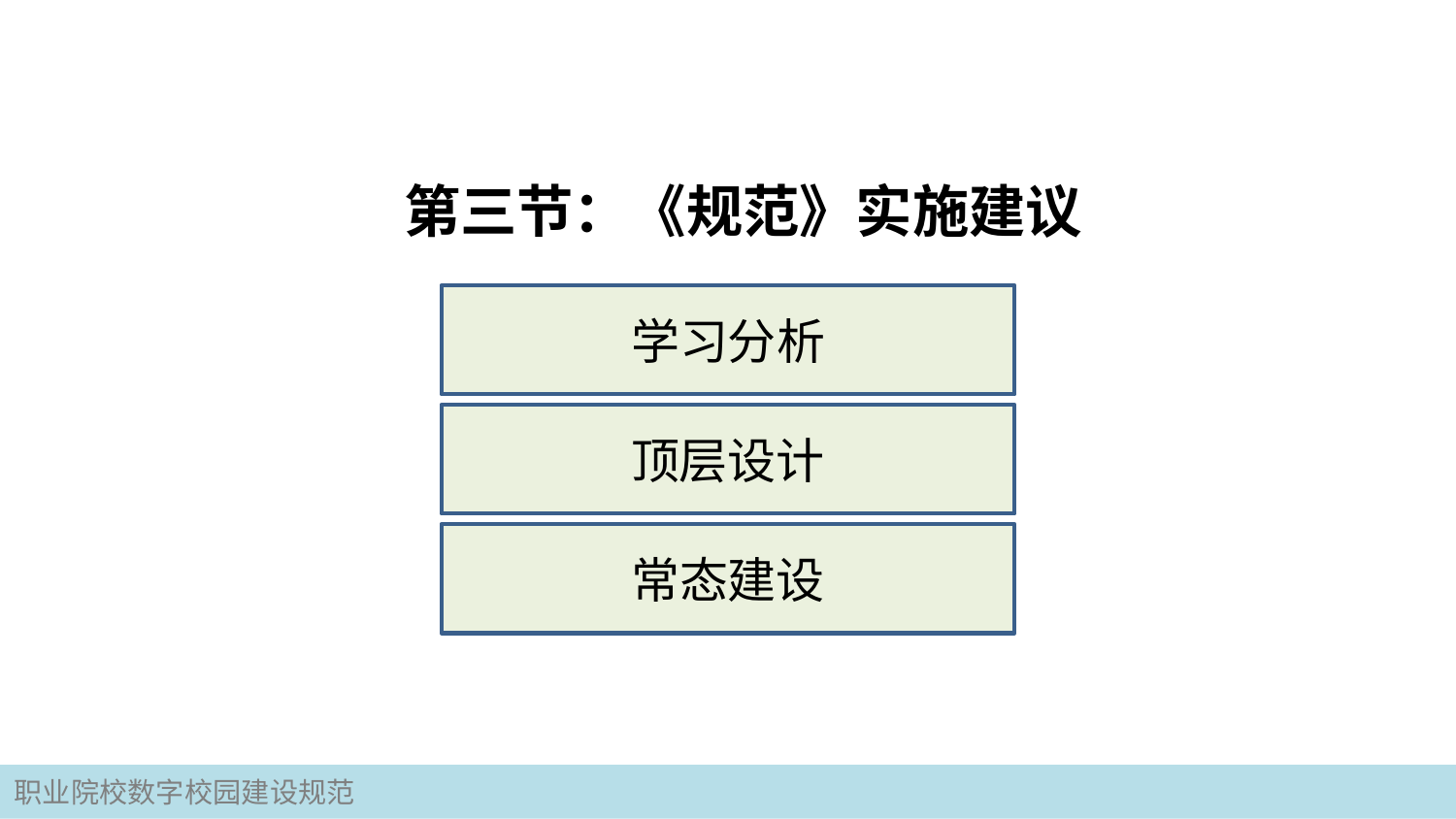

第三节：《规范》实施建议
学习分析
顶层设计
常态建设
职业院校数字校园建设规范